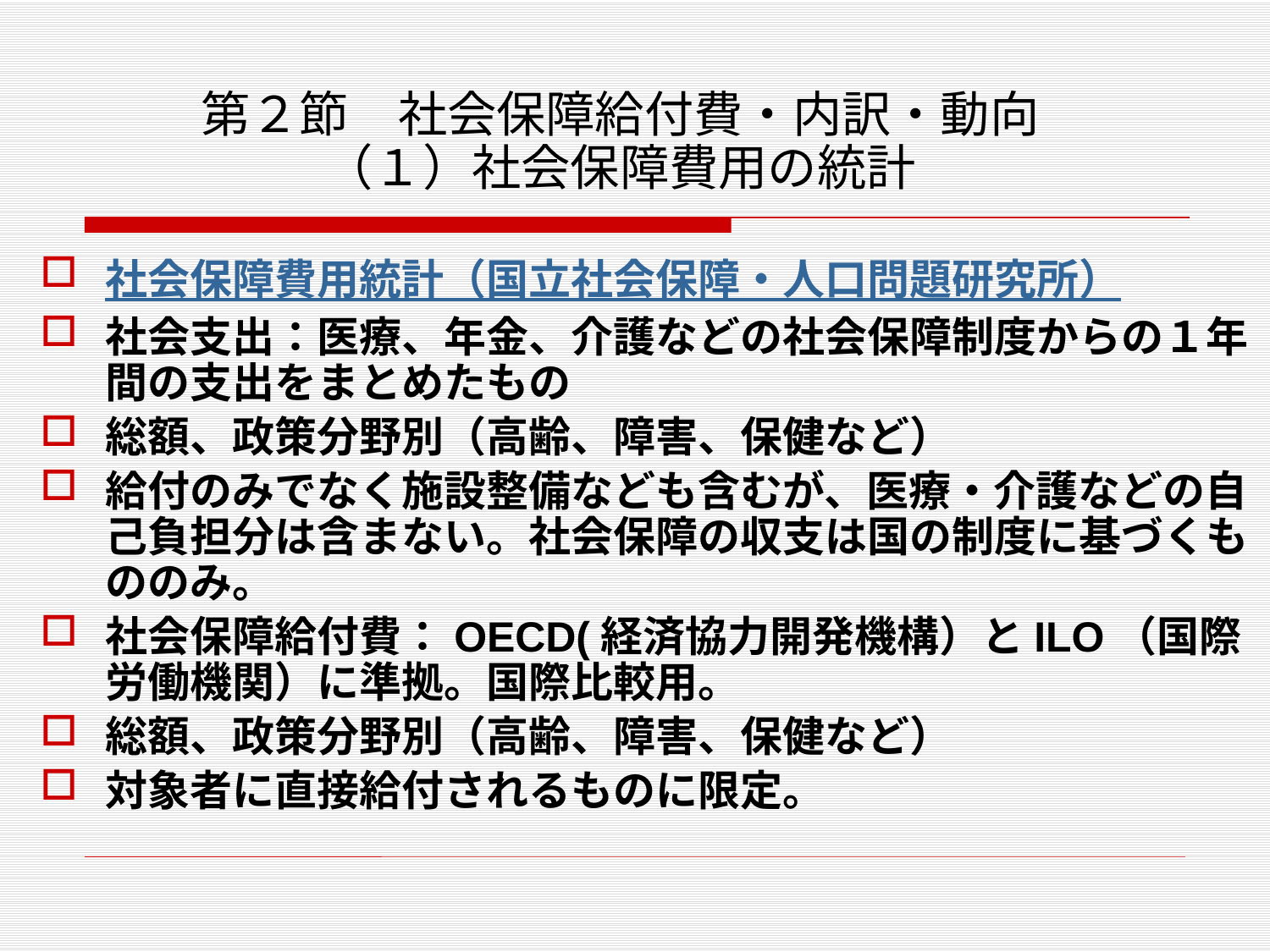

# 第２節　社会保障給付費・内訳・動向 （１）社会保障費用の統計
社会保障費用統計（国立社会保障・人口問題研究所）
社会支出：医療、年金、介護などの社会保障制度からの１年間の支出をまとめたもの
総額、政策分野別（高齢、障害、保健など）
給付のみでなく施設整備なども含むが、医療・介護などの自己負担分は含まない。社会保障の収支は国の制度に基づくもののみ。
社会保障給付費：OECD(経済協力開発機構）とILO（国際労働機関）に準拠。国際比較用。
総額、政策分野別（高齢、障害、保健など）
対象者に直接給付されるものに限定。